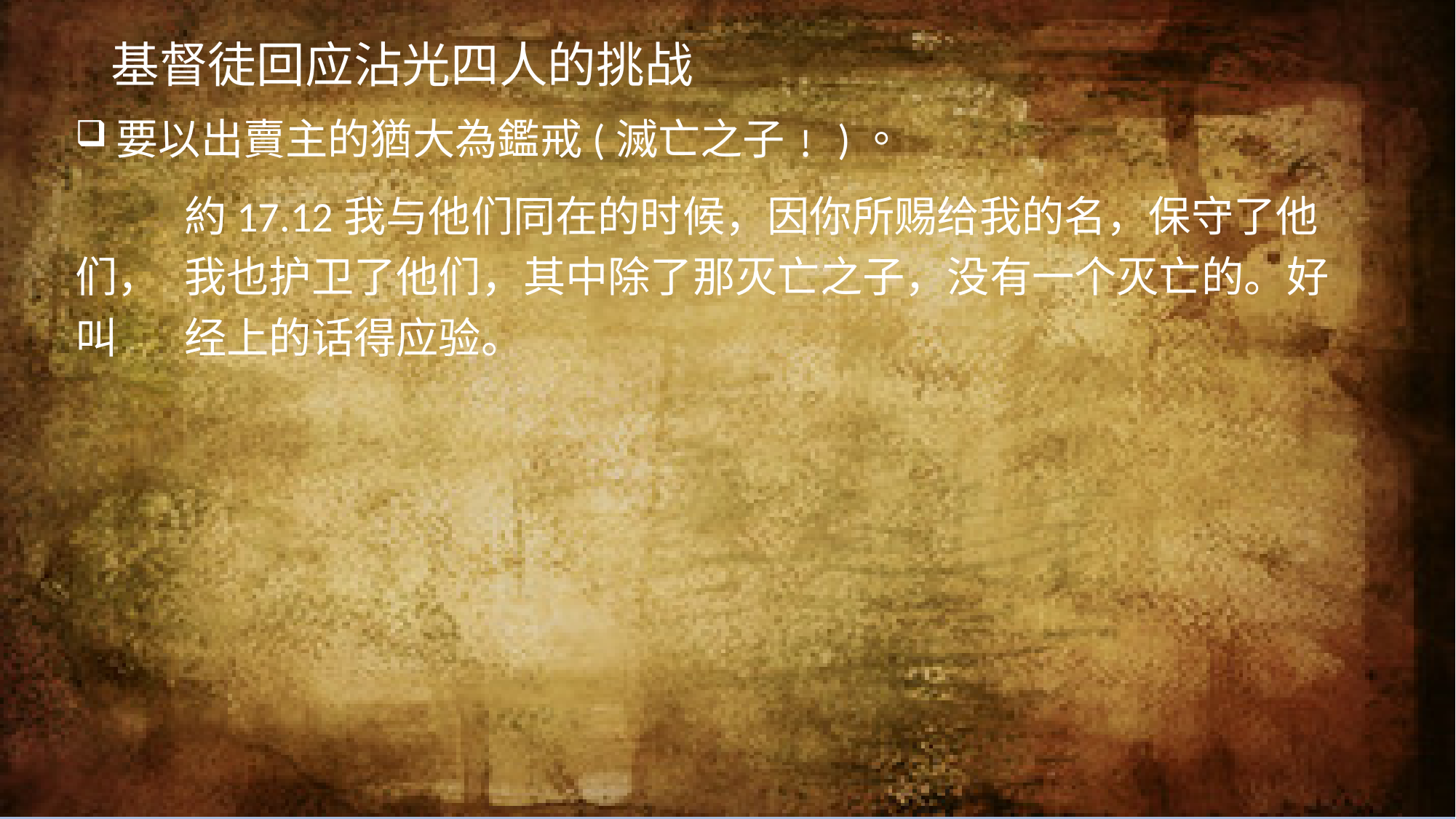

# 基督徒回应沾光四人的挑战
要以出賣主的猶大為鑑戒(滅亡之子﹗)。
	約17.12我与他们同在的时候，因你所赐给我的名，保守了他们，	我也护卫了他们，其中除了那灭亡之子，没有一个灭亡的。好叫	经上的话得应验。